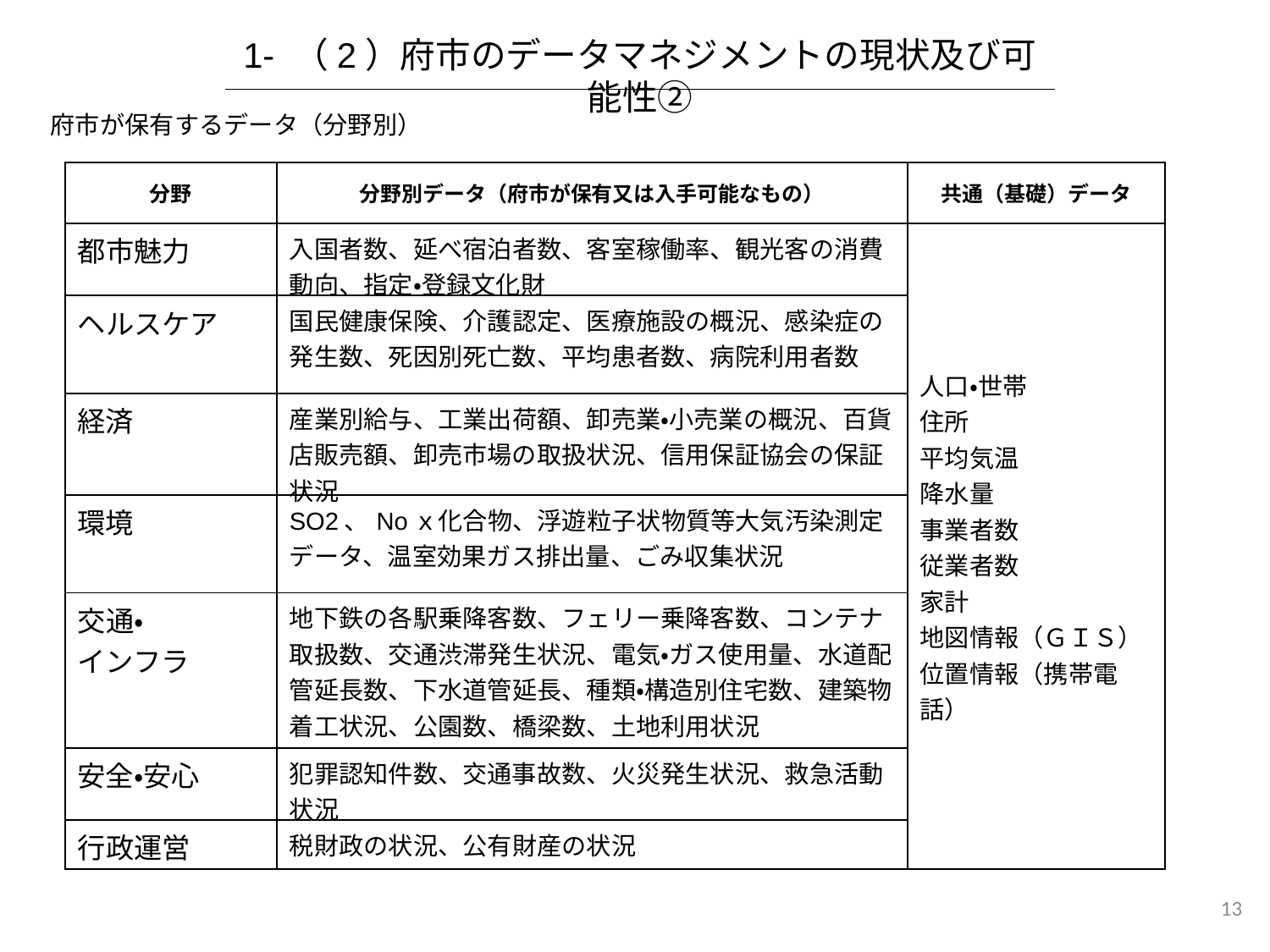

1- （2）府市のデータマネジメントの現状及び可能性②
府市が保有するデータ（分野別）
| 分野 | 分野別データ（府市が保有又は入手可能なもの） | 共通（基礎）データ |
| --- | --- | --- |
| 都市魅力 | 入国者数、延べ宿泊者数、客室稼働率、観光客の消費動向、指定・登録文化財 | 人口・世帯 住所 平均気温 降水量 事業者数 従業者数 家計 地図情報（ＧＩＳ） 位置情報（携帯電話） |
| ヘルスケア | 国民健康保険、介護認定、医療施設の概況、感染症の発生数、死因別死亡数、平均患者数、病院利用者数 |  |
| 経済 | 産業別給与、工業出荷額、卸売業・小売業の概況、百貨店販売額、卸売市場の取扱状況、信用保証協会の保証状況 |  |
| 環境 | SO2、Noｘ化合物、浮遊粒子状物質等大気汚染測定データ、温室効果ガス排出量、ごみ収集状況 |  |
| 交通・ インフラ | 地下鉄の各駅乗降客数、フェリー乗降客数、コンテナ取扱数、交通渋滞発生状況、電気・ガス使用量、水道配管延長数、下水道管延長、種類・構造別住宅数、建築物着工状況、公園数、橋梁数、土地利用状況 |  |
| 安全・安心 | 犯罪認知件数、交通事故数、火災発生状況、救急活動状況 |  |
| 行政運営 | 税財政の状況、公有財産の状況 |  |
13